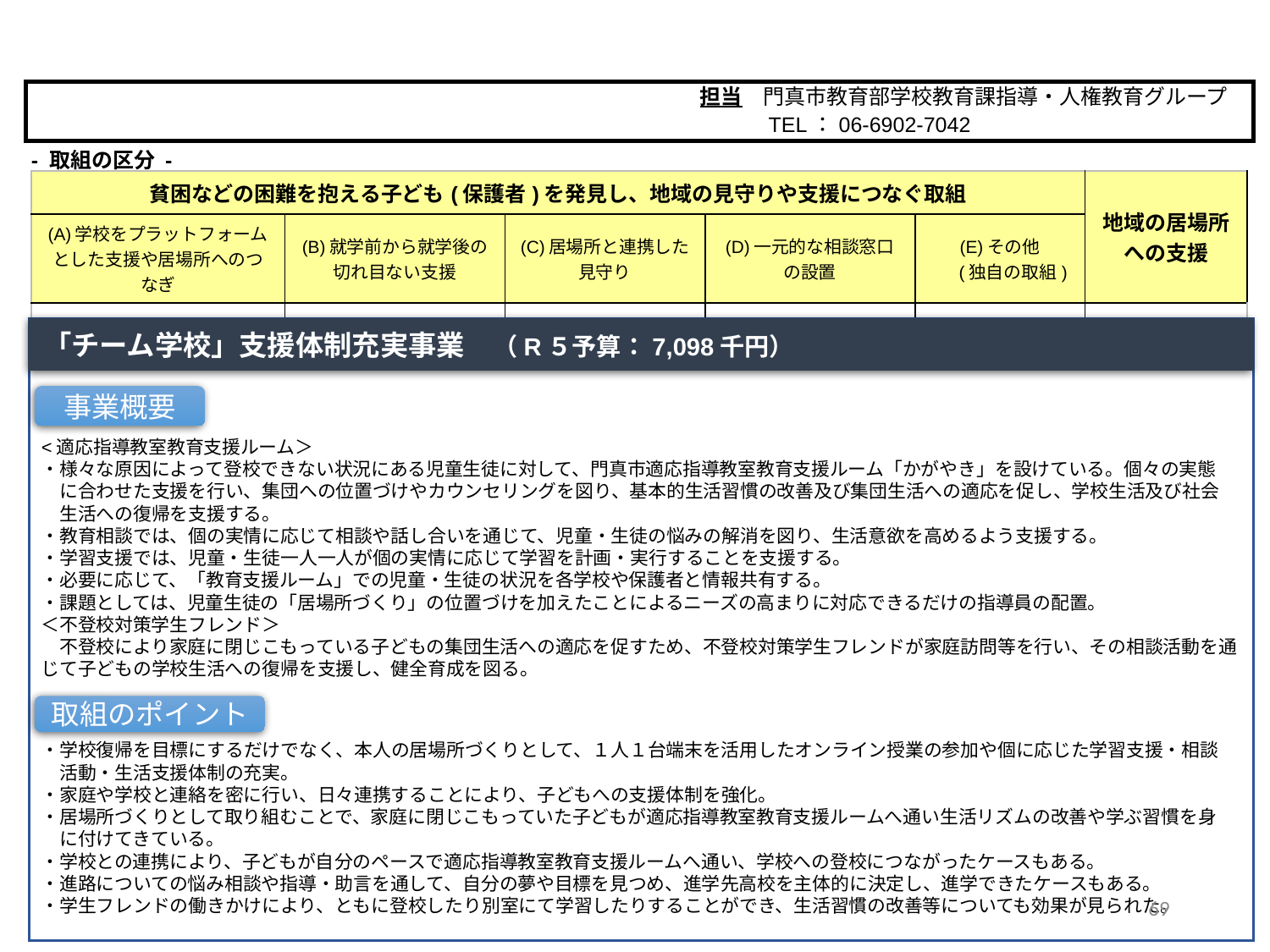

担当　門真市教育部学校教育課指導・人権教育グループ
　　　TEL：06-6902-7042

門真市
- 取組の区分 -
| 貧困などの困難を抱える子ども(保護者)を発見し、地域の見守りや支援につなぐ取組 |  |  |  |  | 地域の居場所 への支援 |
| --- | --- | --- | --- | --- | --- |
| (A)学校をプラットフォームとした支援や居場所へのつなぎ | (B)就学前から就学後の 切れ目ない支援 | (C)居場所と連携した 見守り | (D)一元的な相談窓口 の設置 | (E)その他 　 (独自の取組) |  |
|  |  | ○ |  |  |  |
「チーム学校」支援体制充実事業　（R５予算：7,098千円）

<適応指導教室教育支援ルーム＞
・様々な原因によって登校できない状況にある児童生徒に対して、門真市適応指導教室教育支援ルーム「かがやき」を設けている。個々の実態
　に合わせた支援を行い、集団への位置づけやカウンセリングを図り、基本的生活習慣の改善及び集団生活への適応を促し、学校生活及び社会
　生活への復帰を支援する。
・教育相談では、個の実情に応じて相談や話し合いを通じて、児童・生徒の悩みの解消を図り、生活意欲を高めるよう支援する。
・学習支援では、児童・生徒一人一人が個の実情に応じて学習を計画・実行することを支援する。
・必要に応じて、「教育支援ルーム」での児童・生徒の状況を各学校や保護者と情報共有する。
・課題としては、児童生徒の「居場所づくり」の位置づけを加えたことによるニーズの高まりに対応できるだけの指導員の配置。
＜不登校対策学生フレンド＞
　不登校により家庭に閉じこもっている子どもの集団生活への適応を促すため、不登校対策学生フレンドが家庭訪問等を行い、その相談活動を通じて子どもの学校生活への復帰を支援し、健全育成を図る。

・学校復帰を目標にするだけでなく、本人の居場所づくりとして、１人１台端末を活用したオンライン授業の参加や個に応じた学習支援・相談
　活動・生活支援体制の充実。
・家庭や学校と連絡を密に行い、日々連携することにより、子どもへの支援体制を強化。
・居場所づくりとして取り組むことで、家庭に閉じこもっていた子どもが適応指導教室教育支援ルームへ通い生活リズムの改善や学ぶ習慣を身
　に付けてきている。
・学校との連携により、子どもが自分のペースで適応指導教室教育支援ルームへ通い、学校への登校につながったケースもある。
・進路についての悩み相談や指導・助言を通して、自分の夢や目標を見つめ、進学先高校を主体的に決定し、進学できたケースもある。
・学生フレンドの働きかけにより、ともに登校したり別室にて学習したりすることができ、生活習慣の改善等についても効果が見られた。

事業概要
取組のポイント
69